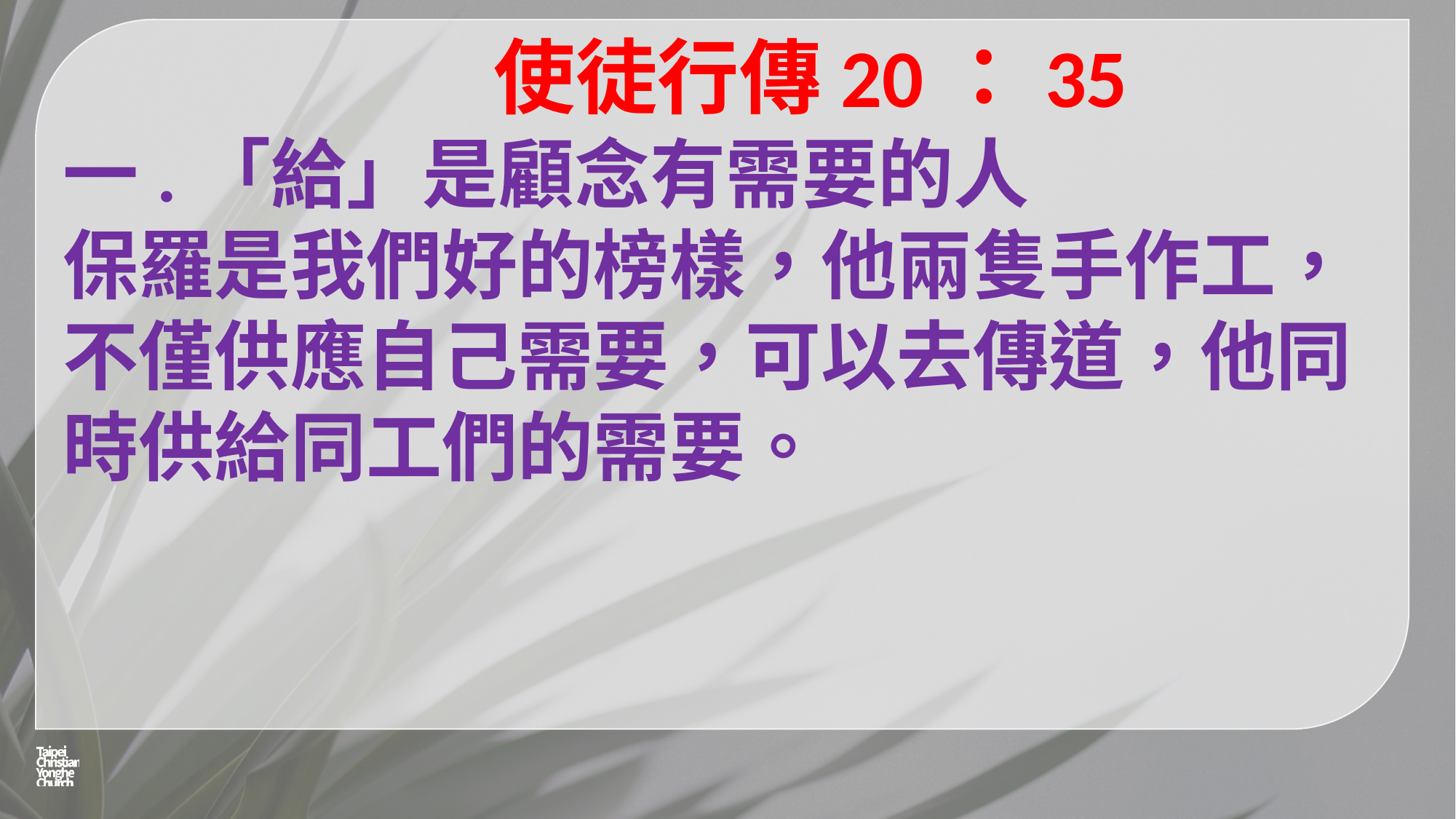

使徒行傳20：35
一.「給」是顧念有需要的人
保羅是我們好的榜樣，他兩隻手作工，不僅供應自己需要，可以去傳道，他同時供給同工們的需要。